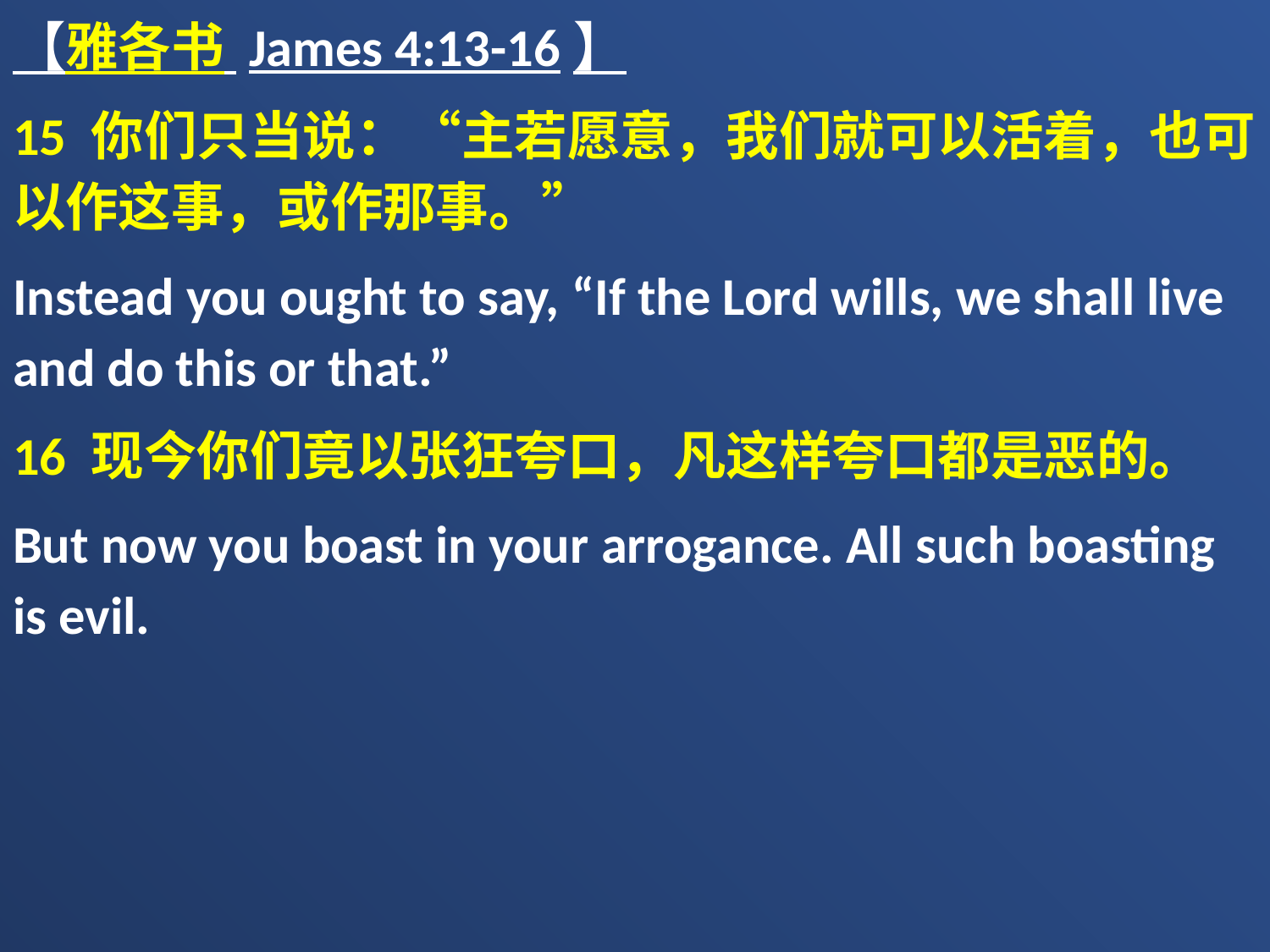

【雅各书 James 4:13-16】
15 你们只当说：“主若愿意，我们就可以活着，也可以作这事，或作那事。”
Instead you ought to say, “If the Lord wills, we shall live and do this or that.”
16 现今你们竟以张狂夸口，凡这样夸口都是恶的。
But now you boast in your arrogance. All such boasting is evil.